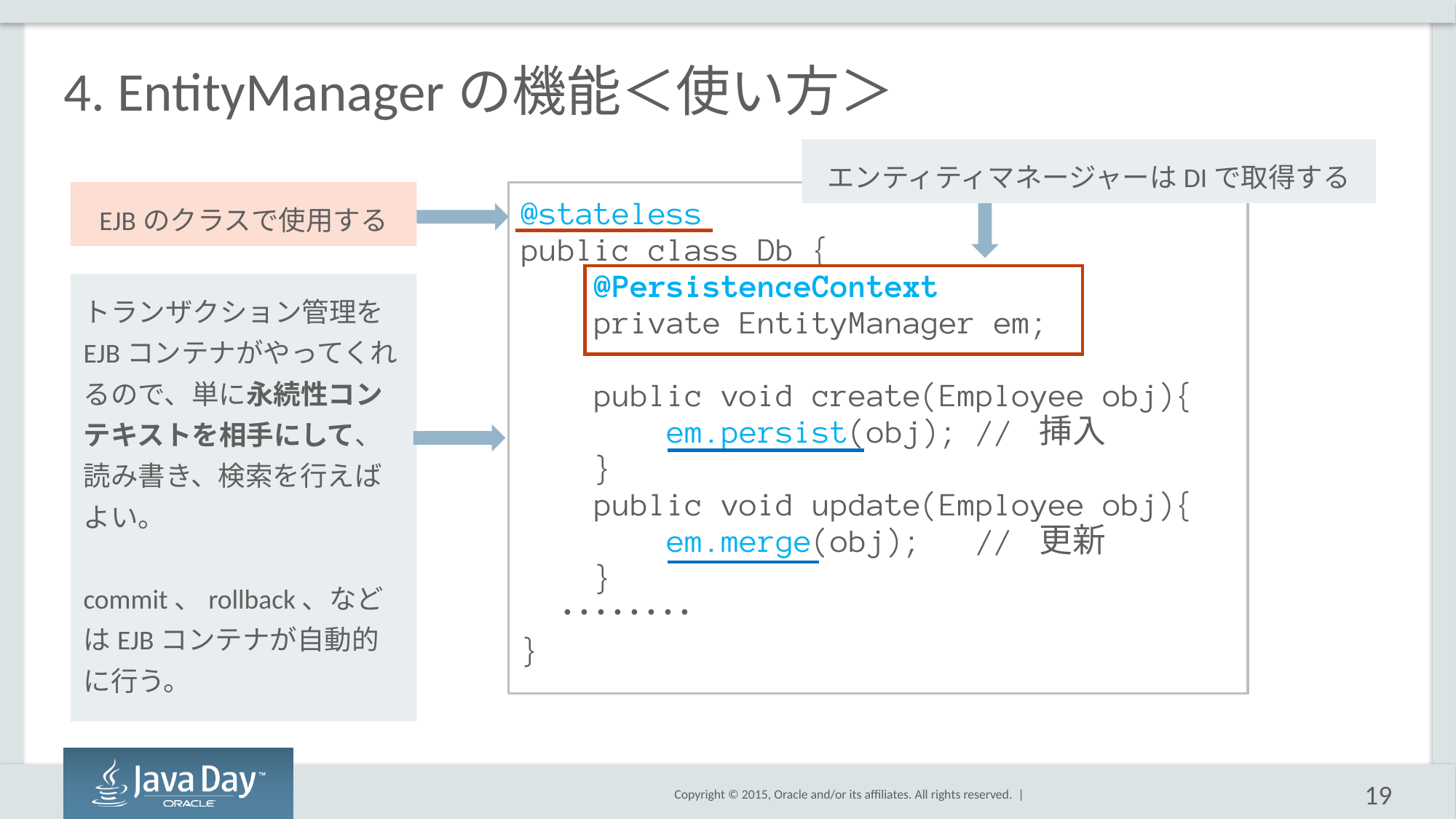

# 4. EntityManagerの機能＜使い方＞
エンティティマネージャーはDIで取得する

@stateless
public class Db {
    @PersistenceContext
    private EntityManager em;

    public void create(Employee obj){
        em.persist(obj); // 挿入
    }
    public void update(Employee obj){
        em.merge(obj);   // 更新
    }
    ････････
}
EJBのクラスで使用する

トランザクション管理をEJBコンテナがやってくれるので、単に永続性コンテキストを相手にして、読み書き、検索を行えばよい。

commit、rollback、などはEJBコンテナが自動的に行う。

19